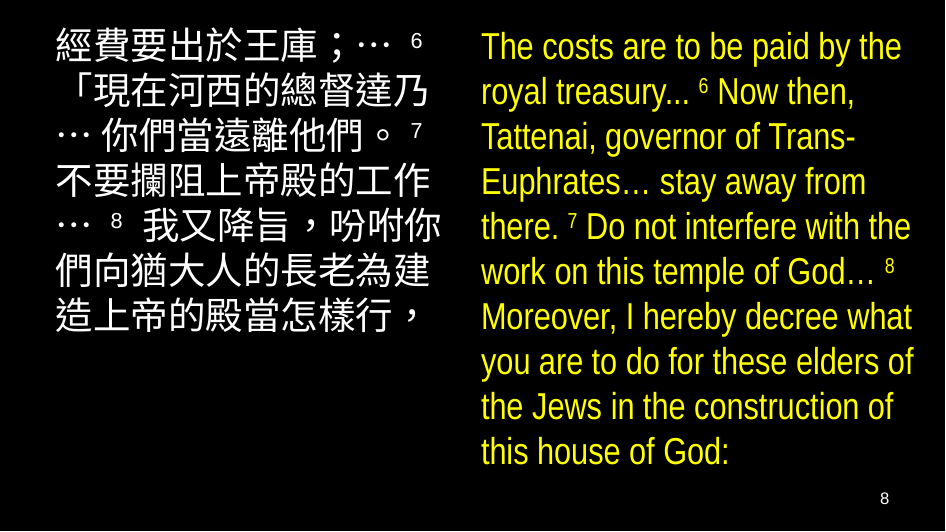

經費要出於王庫；… 6 「現在河西的總督達乃… 你們當遠離他們。7 不要攔阻上帝殿的工作… 8 我又降旨，吩咐你們向猶大人的長老為建造上帝的殿當怎樣行，
The costs are to be paid by the royal treasury... 6 Now then, Tattenai, governor of Trans-Euphrates… stay away from there. 7 Do not interfere with the work on this temple of God… 8 Moreover, I hereby decree what you are to do for these elders of the Jews in the construction of this house of God:
8